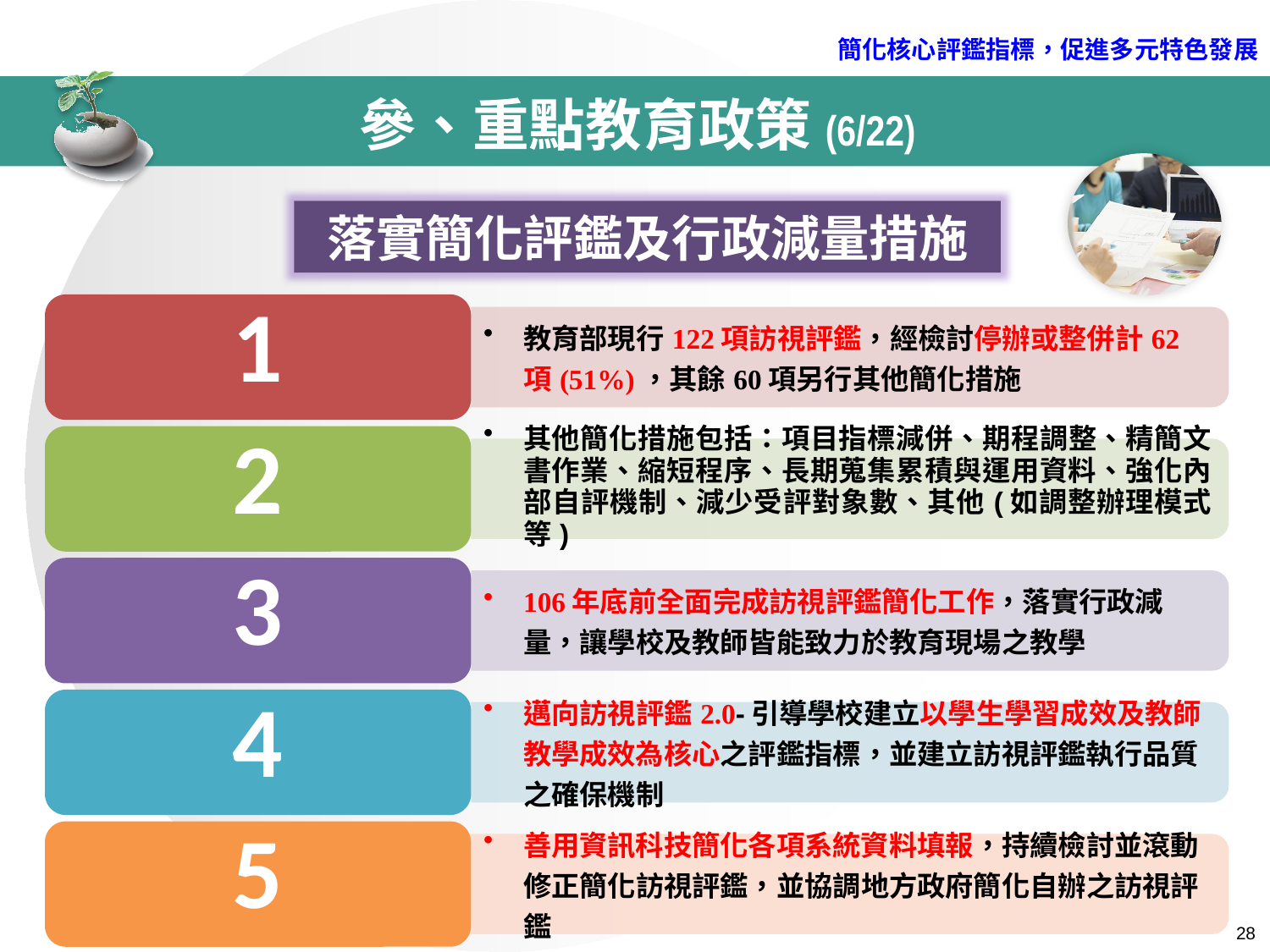

簡化核心評鑑指標，促進多元特色發展
# 參、重點教育政策(6/22)

落實簡化評鑑及行政減量措施
教育部現行122項訪視評鑑，經檢討停辦或整併計62項(51%)，其餘60項另行其他簡化措施
2
其他簡化措施包括：項目指標減併、期程調整、精簡文書作業、縮短程序、長期蒐集累積與運用資料、強化內部自評機制、減少受評對象數、其他(如調整辦理模式等)
3
106年底前全面完成訪視評鑑簡化工作，落實行政減量，讓學校及教師皆能致力於教育現場之教學
4
邁向訪視評鑑2.0-引導學校建立以學生學習成效及教師教學成效為核心之評鑑指標，並建立訪視評鑑執行品質之確保機制
5
善用資訊科技簡化各項系統資料填報，持續檢討並滾動修正簡化訪視評鑑，並協調地方政府簡化自辦之訪視評鑑
1
              28